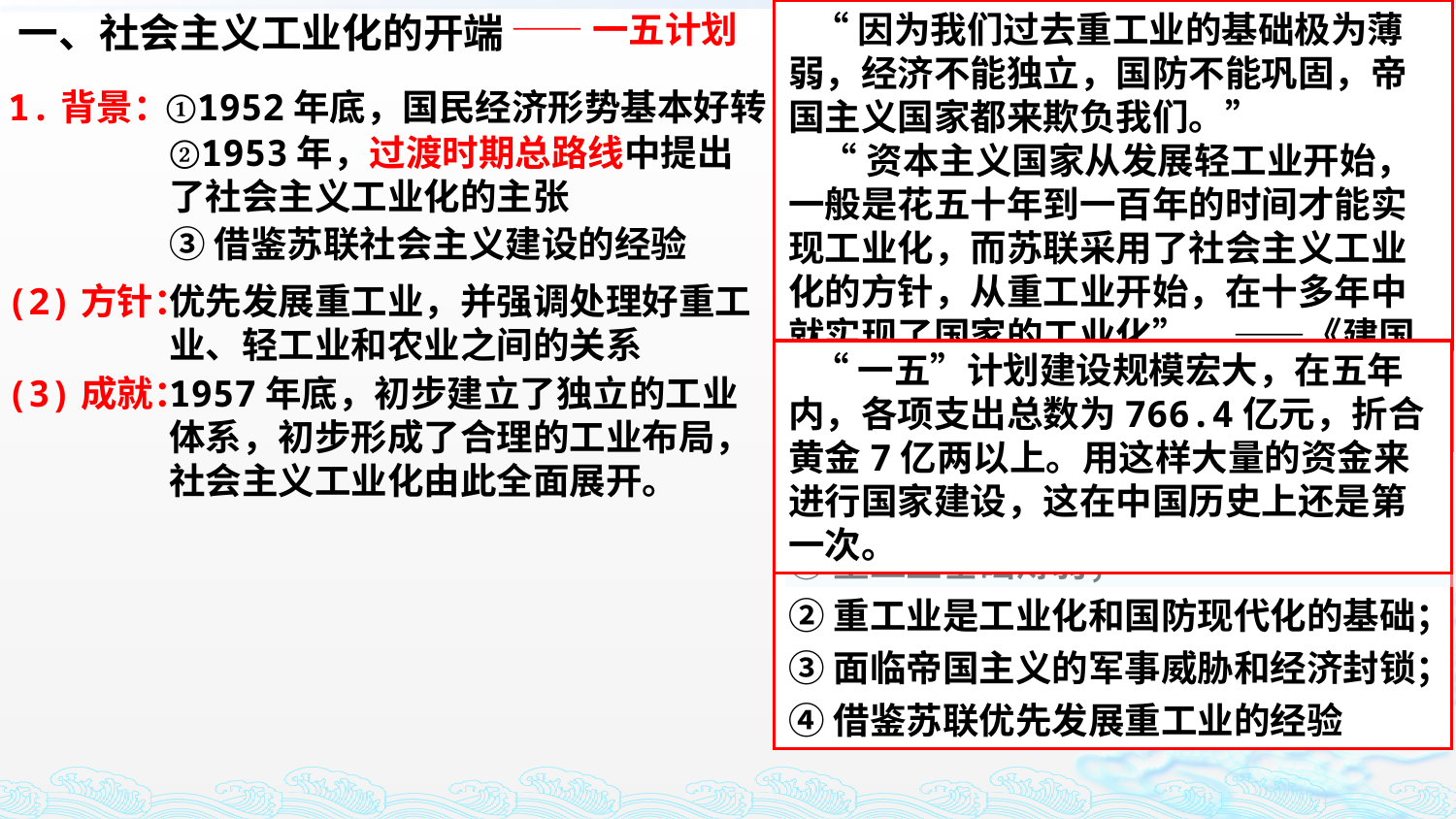

一、社会主义工业化的开端
——一五计划
   “因为我们过去重工业的基础极为薄弱，经济不能独立，国防不能巩固，帝国主义国家都来欺负我们。”
    “资本主义国家从发展轻工业开始，一般是花五十年到一百年的时间才能实现工业化，而苏联采用了社会主义工业化的方针，从重工业开始，在十多年中就实现了国家的工业化”。 ——《建国以来重要文献选编》
一五计划为什么优先发展重工业？
1.背景：
①1952年底，国民经济形势基本好转
②1953年，过渡时期总路线中提出了社会主义工业化的主张
③借鉴苏联社会主义建设的经验
(2)方针：
优先发展重工业，并强调处理好重工业、轻工业和农业之间的关系
   “一五”计划建设规模宏大，在五年内，各项支出总数为766.4亿元，折合黄金7亿两以上。用这样大量的资金来进行国家建设，这在中国历史上还是第一次。
(3)成就：
1957年底，初步建立了独立的工业体系，初步形成了合理的工业布局，社会主义工业化由此全面展开。
①重工业基础薄弱；
②重工业是工业化和国防现代化的基础；
③面临帝国主义的军事威胁和经济封锁；
④借鉴苏联优先发展重工业的经验